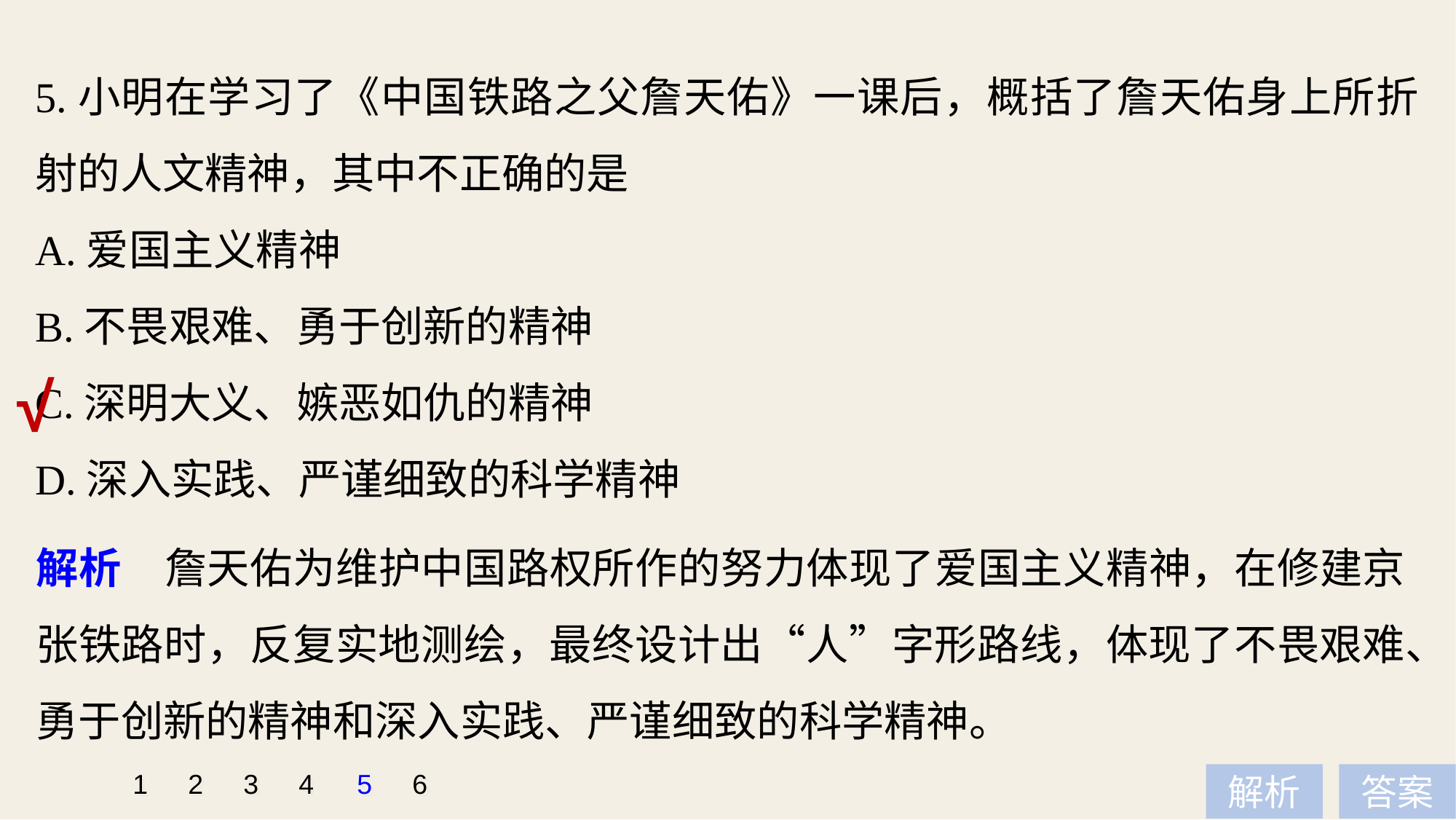

5.小明在学习了《中国铁路之父詹天佑》一课后，概括了詹天佑身上所折射的人文精神，其中不正确的是
A.爱国主义精神
B.不畏艰难、勇于创新的精神
C.深明大义、嫉恶如仇的精神
D.深入实践、严谨细致的科学精神
√
解析　詹天佑为维护中国路权所作的努力体现了爱国主义精神，在修建京张铁路时，反复实地测绘，最终设计出“人”字形路线，体现了不畏艰难、勇于创新的精神和深入实践、严谨细致的科学精神。
1
2
3
4
5
6
解析
答案